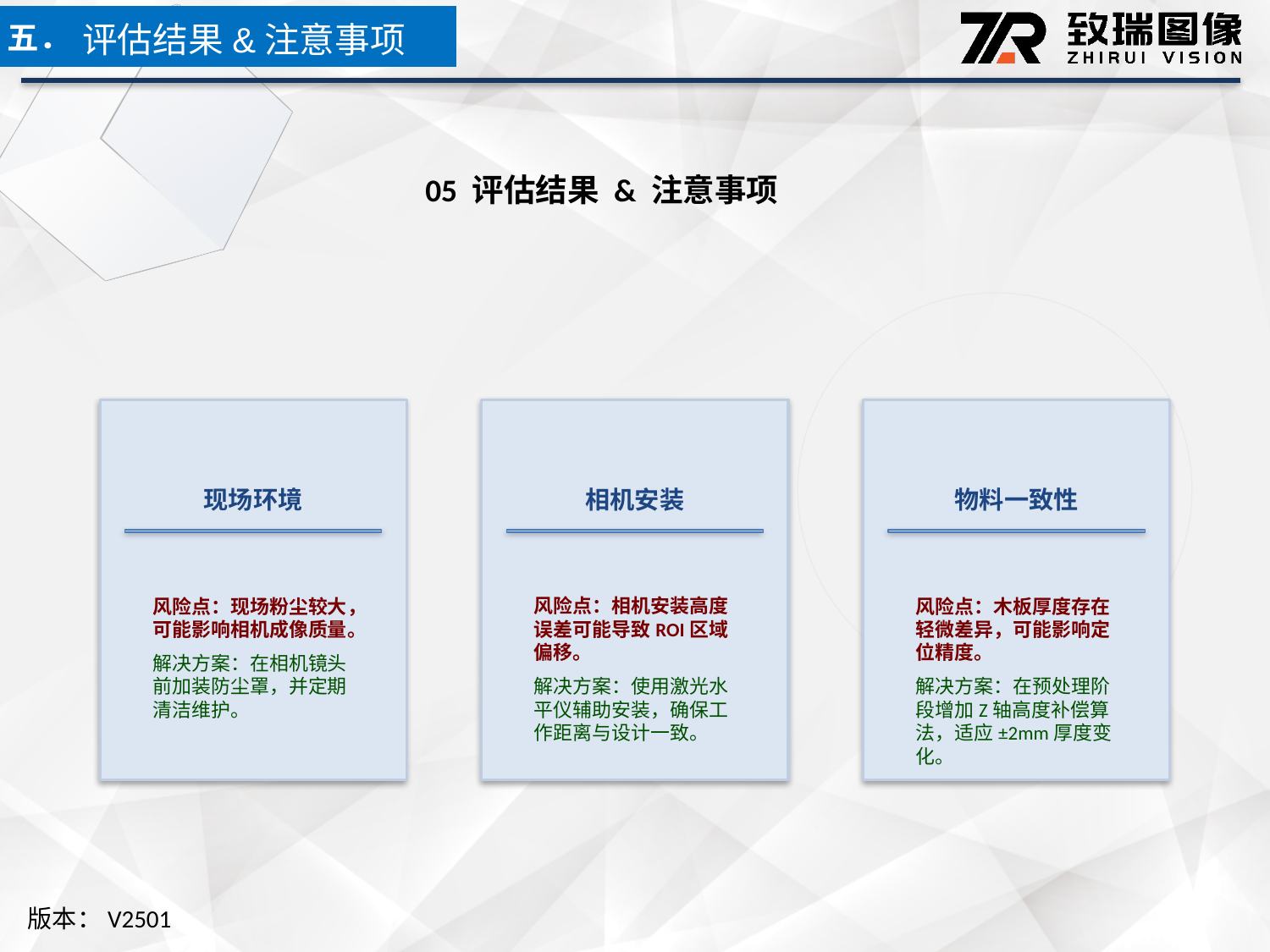

五．
评估结果&注意事项

05 评估结果 & 注意事项

现场环境

相机安装

物料一致性

风险点：现场粉尘较大，可能影响相机成像质量。
解决方案：在相机镜头前加装防尘罩，并定期清洁维护。

风险点：相机安装高度误差可能导致ROI区域偏移。
解决方案：使用激光水平仪辅助安装，确保工作距离与设计一致。

风险点：木板厚度存在轻微差异，可能影响定位精度。
解决方案：在预处理阶段增加Z轴高度补偿算法，适应±2mm厚度变化。